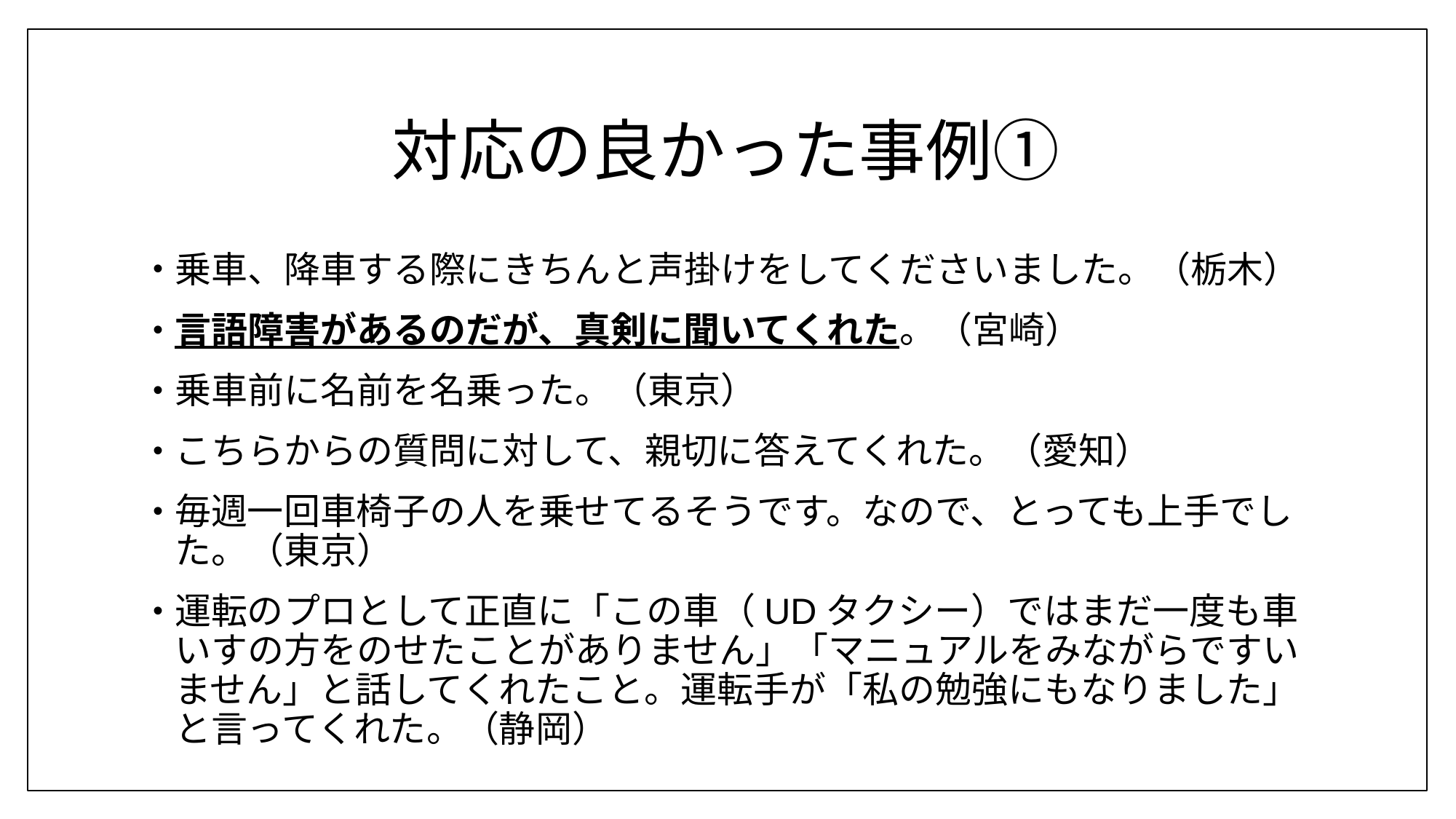

# 対応の良かった事例①
乗車、降車する際にきちんと声掛けをしてくださいました。（栃木）
言語障害があるのだが、真剣に聞いてくれた。（宮崎）
乗車前に名前を名乗った。（東京）
こちらからの質問に対して、親切に答えてくれた。（愛知）
毎週一回車椅子の人を乗せてるそうです。なので、とっても上手でした。（東京）
運転のプロとして正直に「この車（UDタクシー）ではまだ一度も車いすの方をのせたことがありません」「マニュアルをみながらですいません」と話してくれたこと。運転手が「私の勉強にもなりました」と言ってくれた。（静岡）